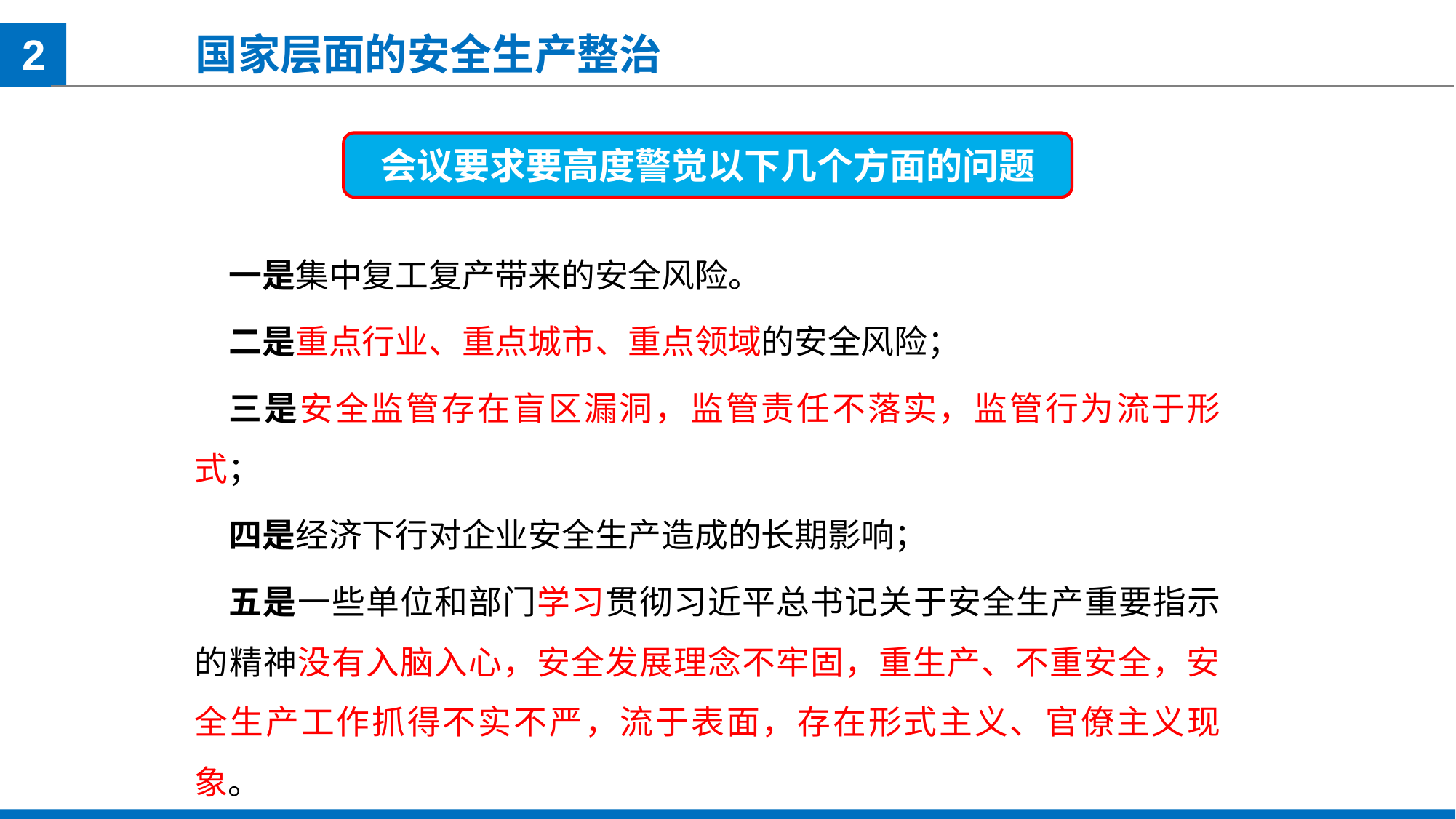

2
国家层面的安全生产整治
会议要求要高度警觉以下几个方面的问题
一是集中复工复产带来的安全风险。
二是重点行业、重点城市、重点领域的安全风险；
三是安全监管存在盲区漏洞，监管责任不落实，监管行为流于形式；
四是经济下行对企业安全生产造成的长期影响；
五是一些单位和部门学习贯彻习近平总书记关于安全生产重要指示的精神没有入脑入心，安全发展理念不牢固，重生产、不重安全，安全生产工作抓得不实不严，流于表面，存在形式主义、官僚主义现象。